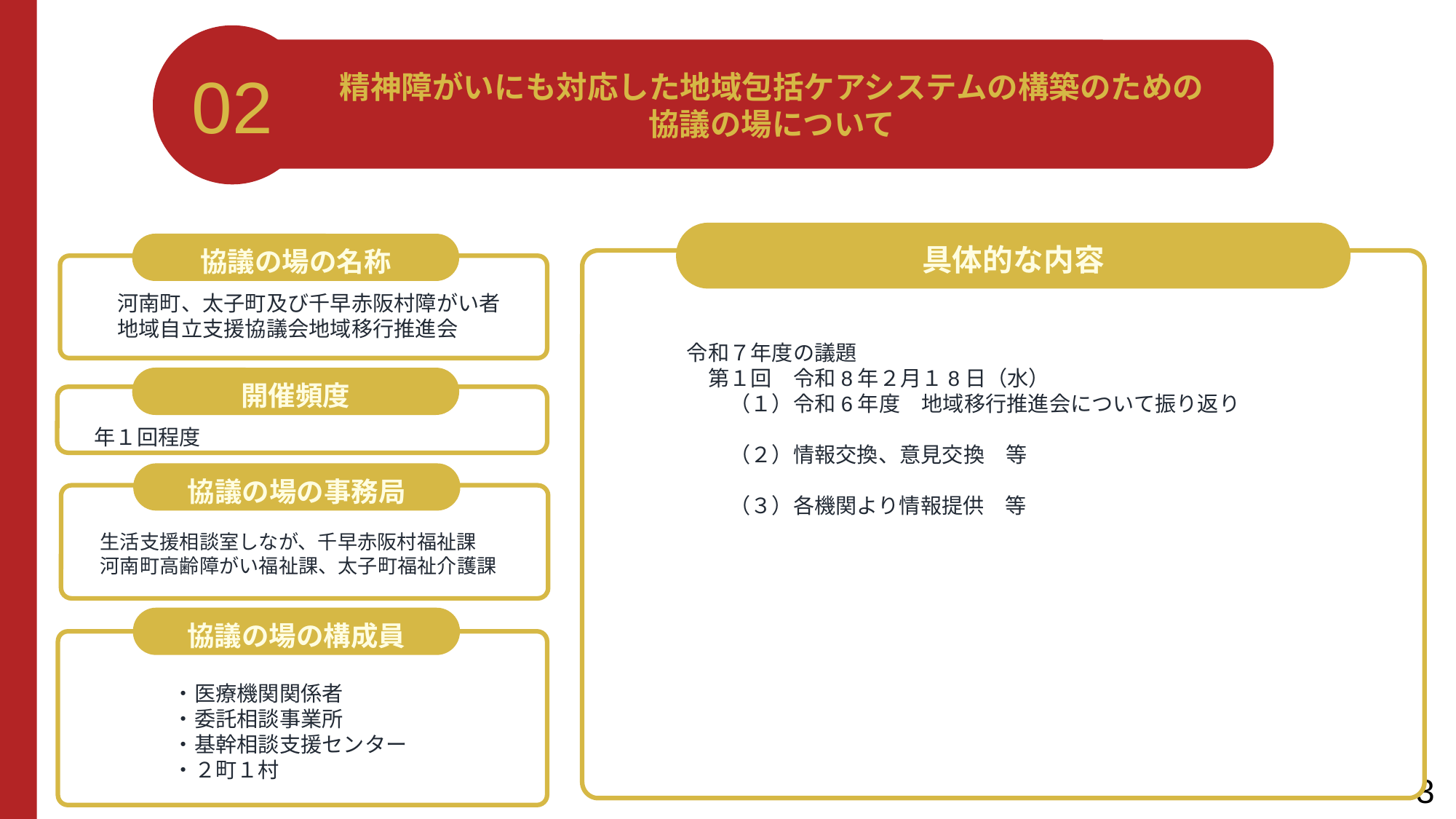

02

精神障がいにも対応した地域包括ケアシステムの構築のための
協議の場について
具体的な内容
協議の場の名称

河南町、太子町及び千早赤阪村障がい者地域自立支援協議会地域移行推進会
令和７年度の議題
　第１回　令和8年２月１8日（水）
　　（１）令和6年度　地域移行推進会について振り返り

　　（２）情報交換、意見交換　等

　　（３）各機関より情報提供　等
開催頻度

年１回程度
協議の場の事務局

生活支援相談室しなが、千早赤阪村福祉課
河南町高齢障がい福祉課、太子町福祉介護課
協議の場の構成員

・医療機関関係者
・委託相談事業所
・基幹相談支援センター
・２町１村